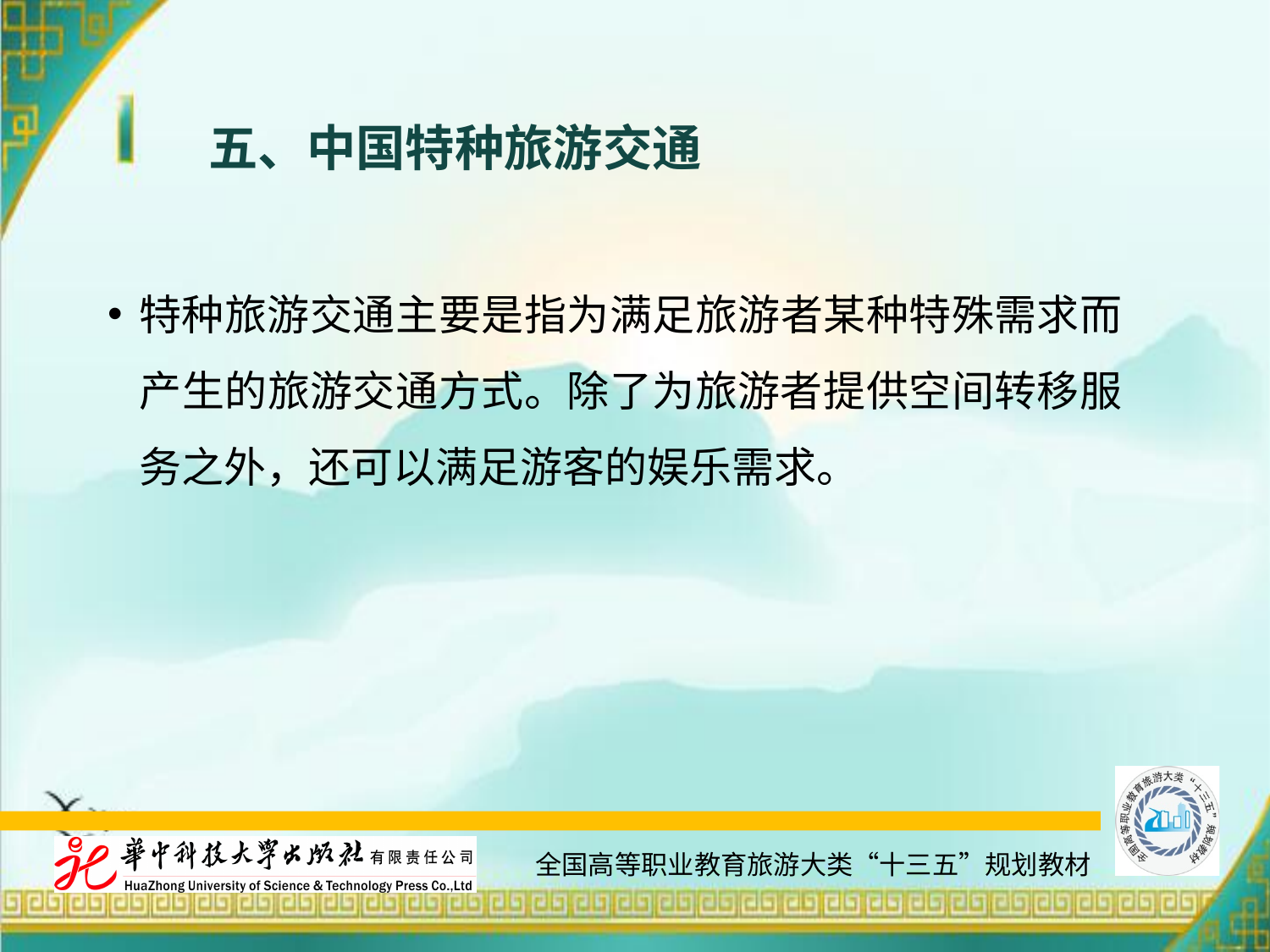

# 五、中国特种旅游交通
特种旅游交通主要是指为满足旅游者某种特殊需求而产生的旅游交通方式。除了为旅游者提供空间转移服务之外，还可以满足游客的娱乐需求。